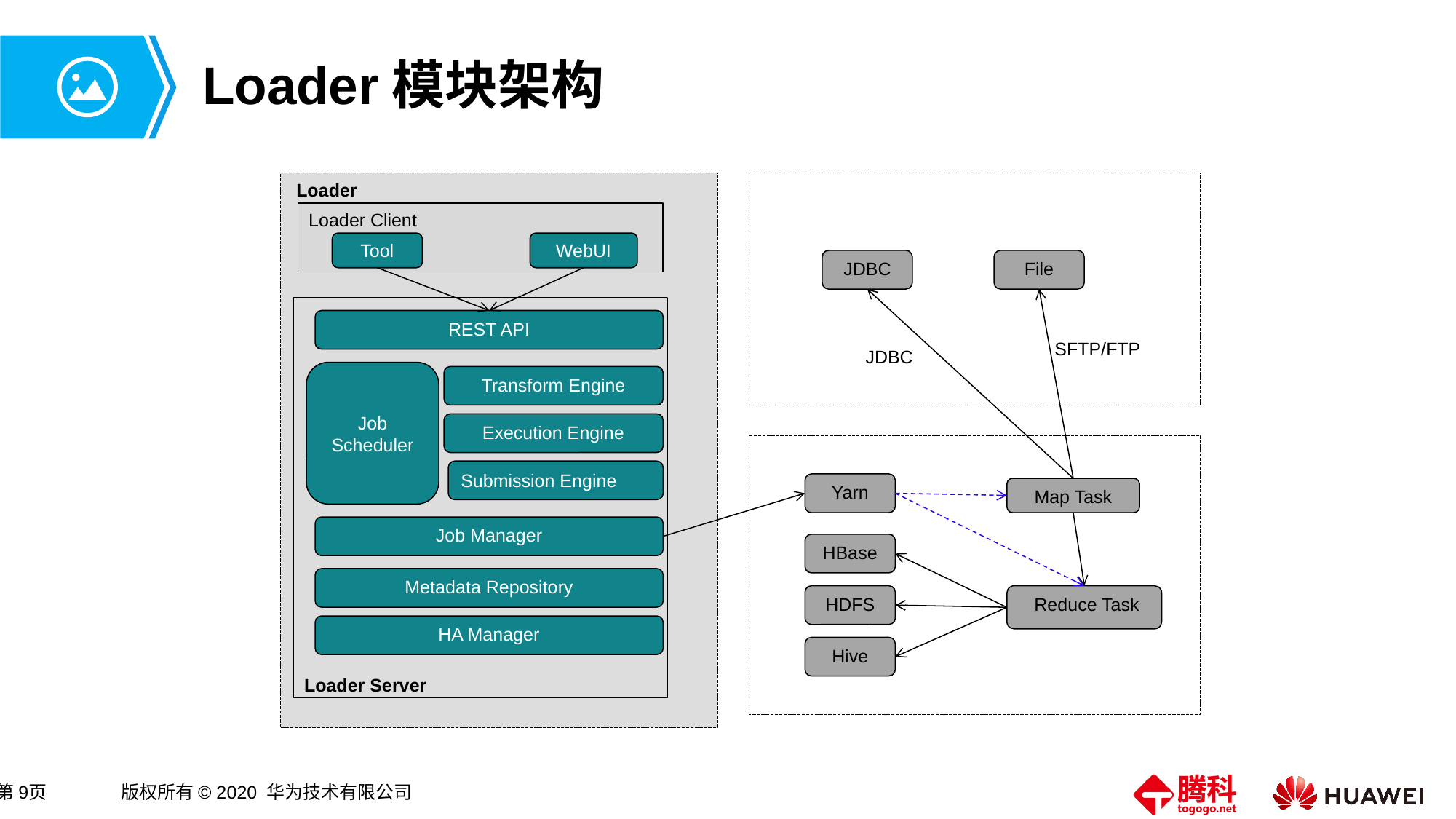

# Loader模块架构
 Loader

                 External Data Source
Loader Client
Tool
WebUI
JDBC
File

Loader Server
REST API
SFTP/FTP
JDBC
Job Scheduler
Transform Engine
Execution Engine

Submission Engine
Yarn
Map Task
Job Manager
HBase
Metadata Repository
HDFS
 Reduce Task
HA Manager
Hive